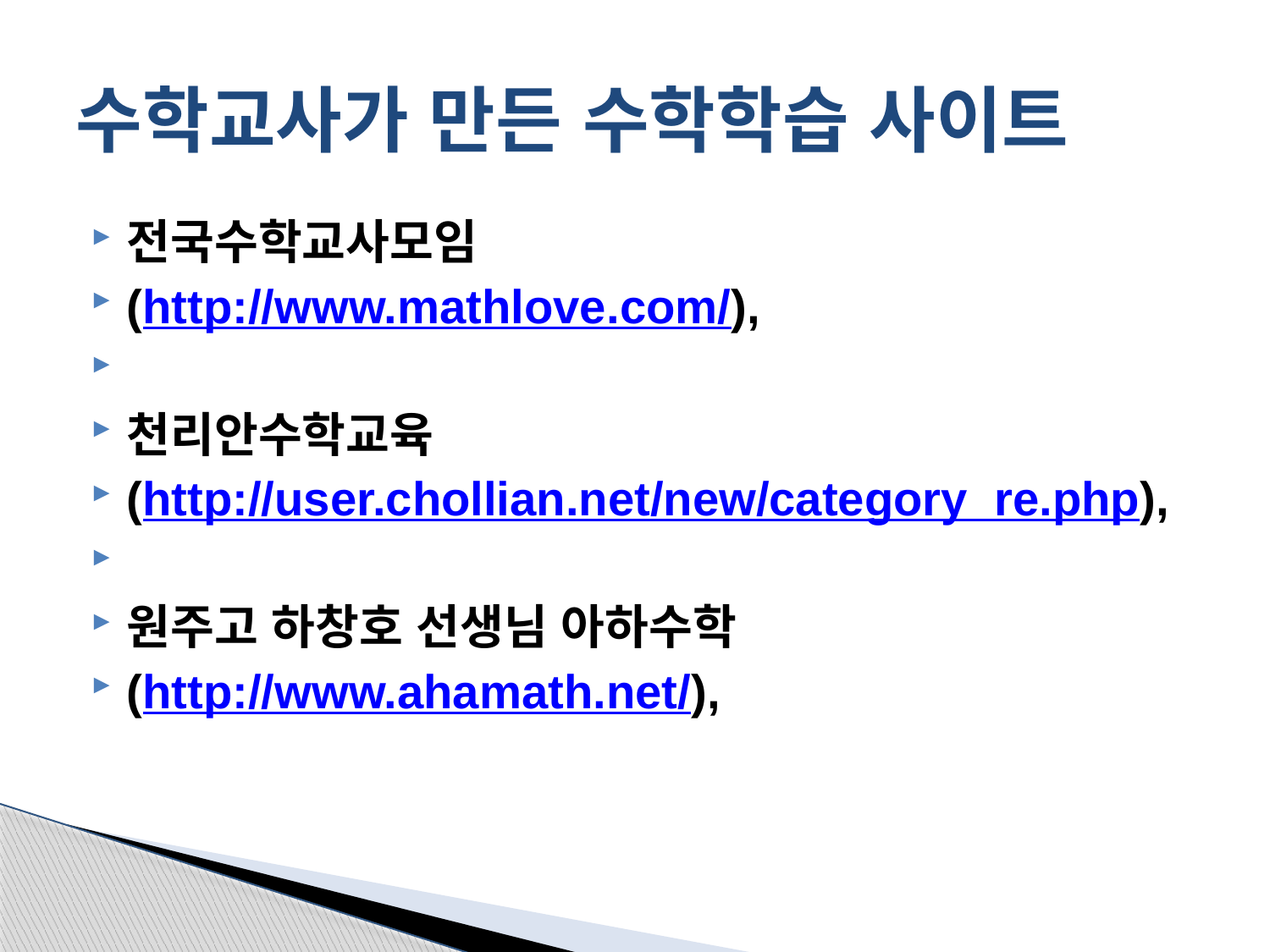

# 수학교사가 만든 수학학습 사이트
전국수학교사모임
(http://www.mathlove.com/),

천리안수학교육
(http://user.chollian.net/new/category_re.php),

원주고 하창호 선생님 아하수학
(http://www.ahamath.net/),